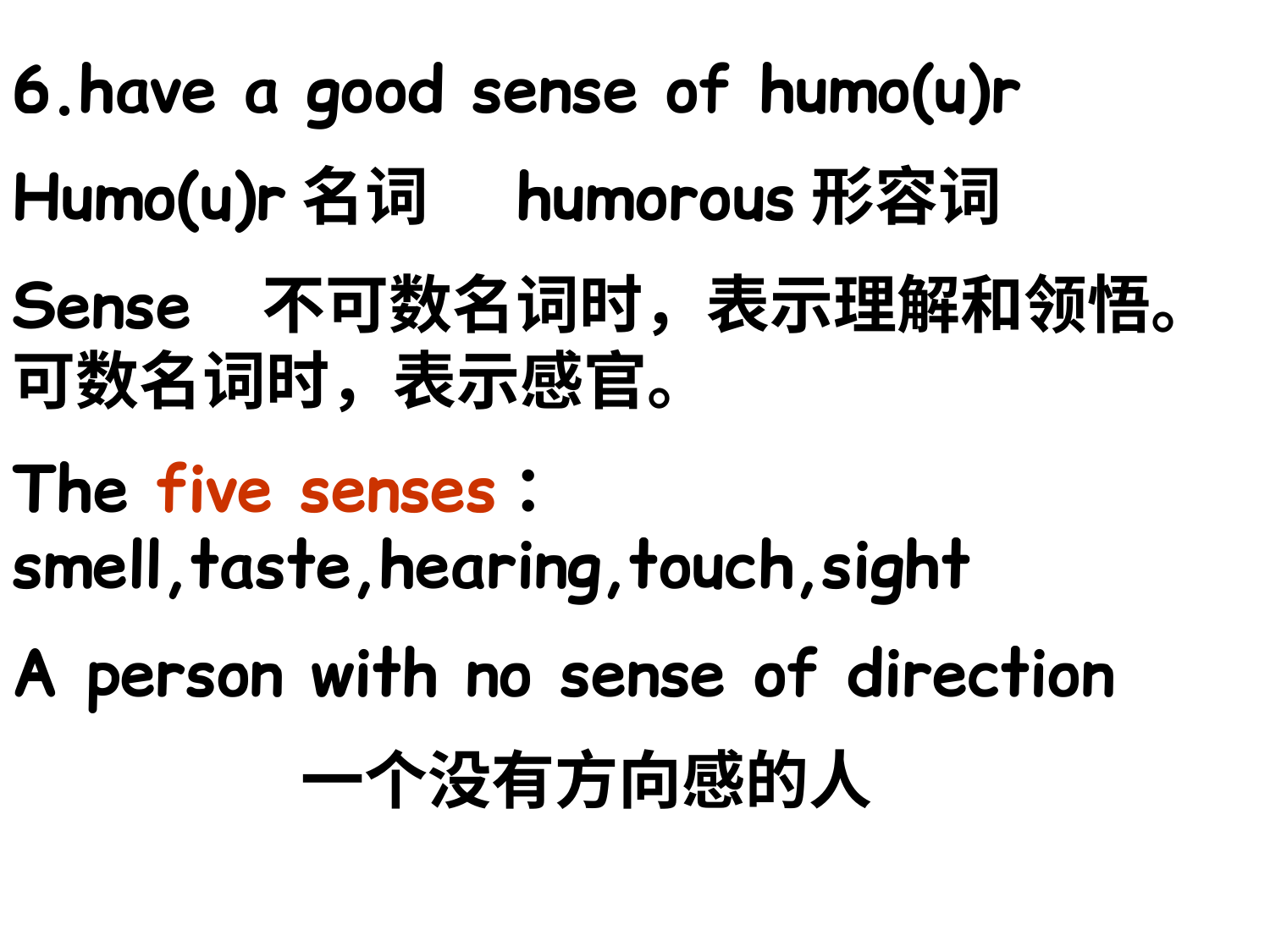

6.have a good sense of humo(u)r
Humo(u)r名词     humorous形容词
Sense  不可数名词时，表示理解和领悟。可数名词时，表示感官。
The five senses：smell,taste,hearing,touch,sight
A person with no sense of direction
                   一个没有方向感的人